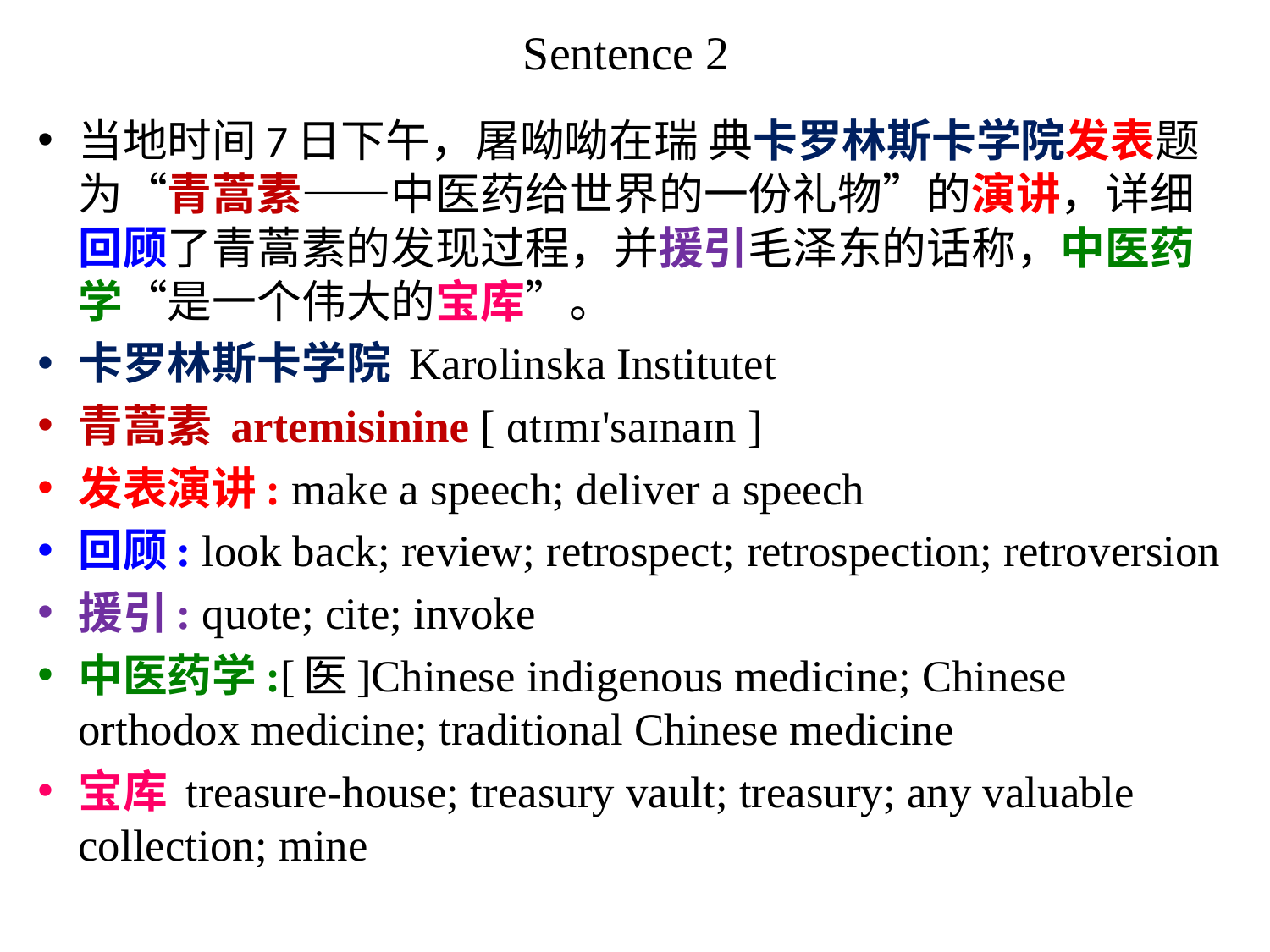

# Sentence 2
当地时间7日下午，屠呦呦在瑞 典卡罗林斯卡学院发表题为“青蒿素——中医药给世界的一份礼物”的演讲，详细回顾了青蒿素的发现过程，并援引毛泽东的话称，中医药学“是一个伟大的宝库”。
卡罗林斯卡学院 Karolinska Institutet
青蒿素 artemisinine [ ɑtɪmɪ'saɪnaɪn ]
发表演讲: make a speech; deliver a speech
回顾: look back; review; retrospect; retrospection; retroversion
援引: quote; cite; invoke
中医药学:[医]Chinese indigenous medicine; Chinese orthodox medicine; traditional Chinese medicine
宝库 treasure-house; treasury vault; treasury; any valuable collection; mine